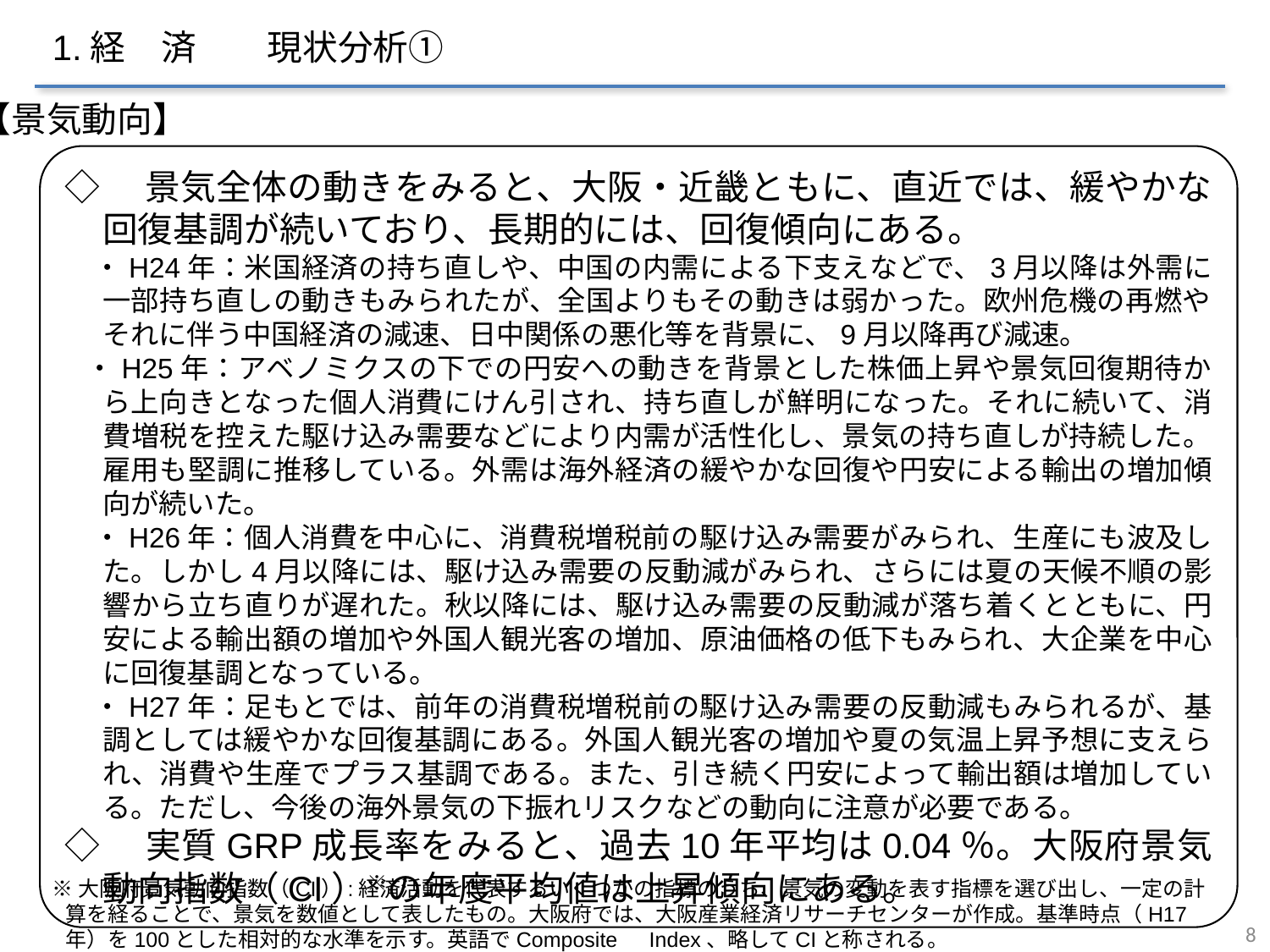

1.経　済　　現状分析①
【景気動向】
◇　景気全体の動きをみると、大阪・近畿ともに、直近では、緩やかな回復基調が続いており、長期的には、回復傾向にある。
　・H24年：米国経済の持ち直しや、中国の内需による下支えなどで、3月以降は外需に一部持ち直しの動きもみられたが、全国よりもその動きは弱かった。欧州危機の再燃やそれに伴う中国経済の減速、日中関係の悪化等を背景に、9月以降再び減速。
  ・H25年：アベノミクスの下での円安への動きを背景とした株価上昇や景気回復期待から上向きとなった個人消費にけん引され、持ち直しが鮮明になった。それに続いて、消費増税を控えた駆け込み需要などにより内需が活性化し、景気の持ち直しが持続した。雇用も堅調に推移している。外需は海外経済の緩やかな回復や円安による輸出の増加傾向が続いた。
　・H26年：個人消費を中心に、消費税増税前の駆け込み需要がみられ、生産にも波及した。しかし4月以降には、駆け込み需要の反動減がみられ、さらには夏の天候不順の影響から立ち直りが遅れた。秋以降には、駆け込み需要の反動減が落ち着くとともに、円安による輸出額の増加や外国人観光客の増加、原油価格の低下もみられ、大企業を中心に回復基調となっている。
　・H27年：足もとでは、前年の消費税増税前の駆け込み需要の反動減もみられるが、基調としては緩やかな回復基調にある。外国人観光客の増加や夏の気温上昇予想に支えられ、消費や生産でプラス基調である。また、引き続く円安によって輸出額は増加している。ただし、今後の海外景気の下振れリスクなどの動向に注意が必要である。
◇　実質GRP成長率をみると、過去10年平均は0.04％。大阪府景気動向指数（CI）※の年度平均値は上昇傾向にある。
※大阪府景気動向指数（CI）:経済活動を代表するいくつかの指標のうち、景気の変動を表す指標を選び出し、一定の計算を経ることで、景気を数値として表したもの。大阪府では、大阪産業経済リサーチセンターが作成。基準時点（H17年）を100とした相対的な水準を示す。英語でComposite　Index、略してCIと称される。
8